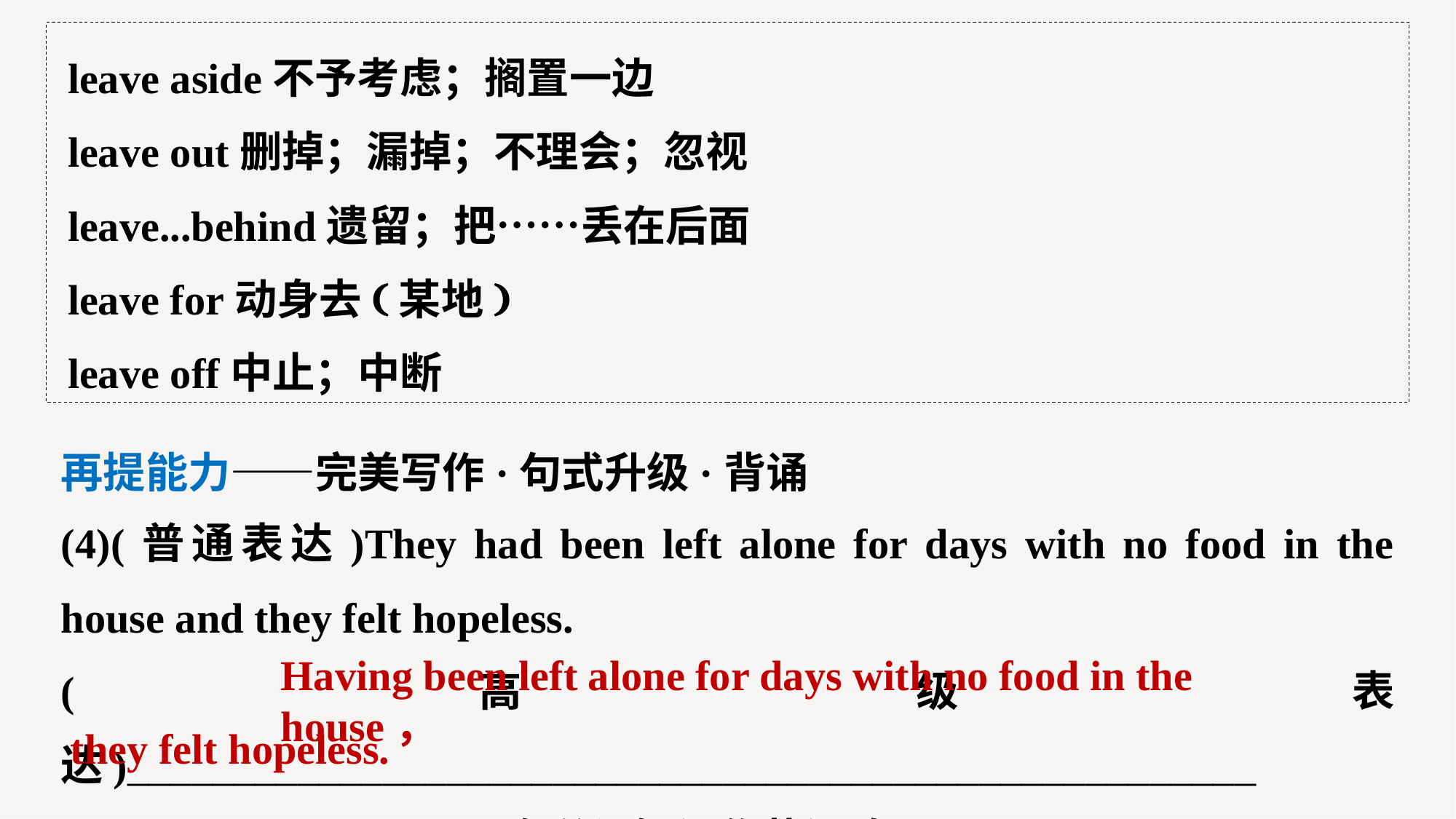

leave aside不予考虑；搁置一边
leave out删掉；漏掉；不理会；忽视
leave...behind遗留；把……丢在后面
leave for动身去(某地)
leave off中止；中断
再提能力——完美写作·句式升级·背诵
(4)(普通表达)They had been left alone for days with no food in the house and they felt hopeless.
(高级表达)_____________________________________________________
                                (用现在分词短语作状语改写)
Having been left alone for days with no food in the house，
they felt hopeless.